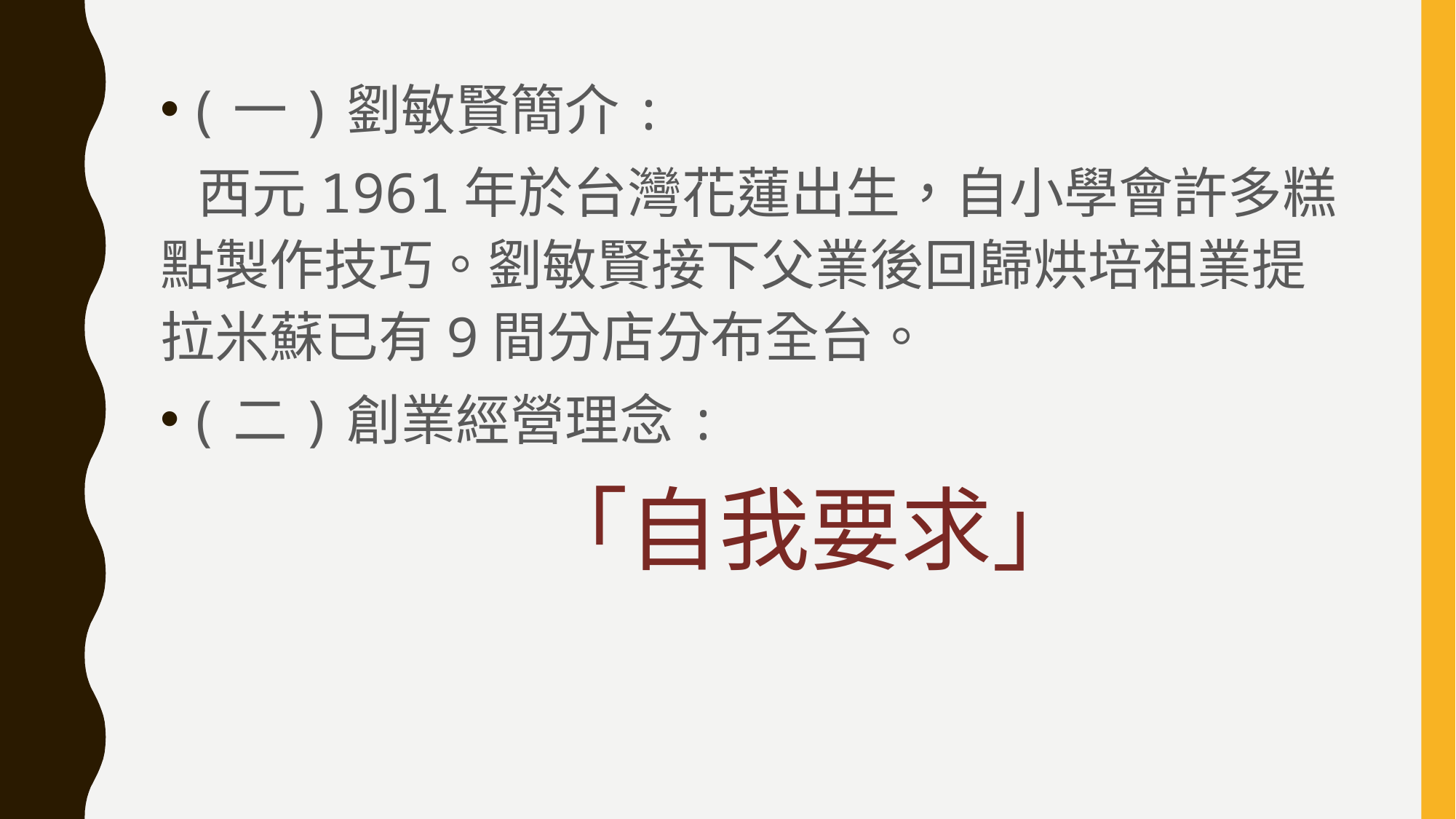

(一)劉敏賢簡介:
  西元1961年於台灣花蓮出生，自小學會許多糕點製作技巧。劉敏賢接下父業後回歸烘培祖業提拉米蘇已有9間分店分布全台。
(二)創業經營理念:
     「自我要求」